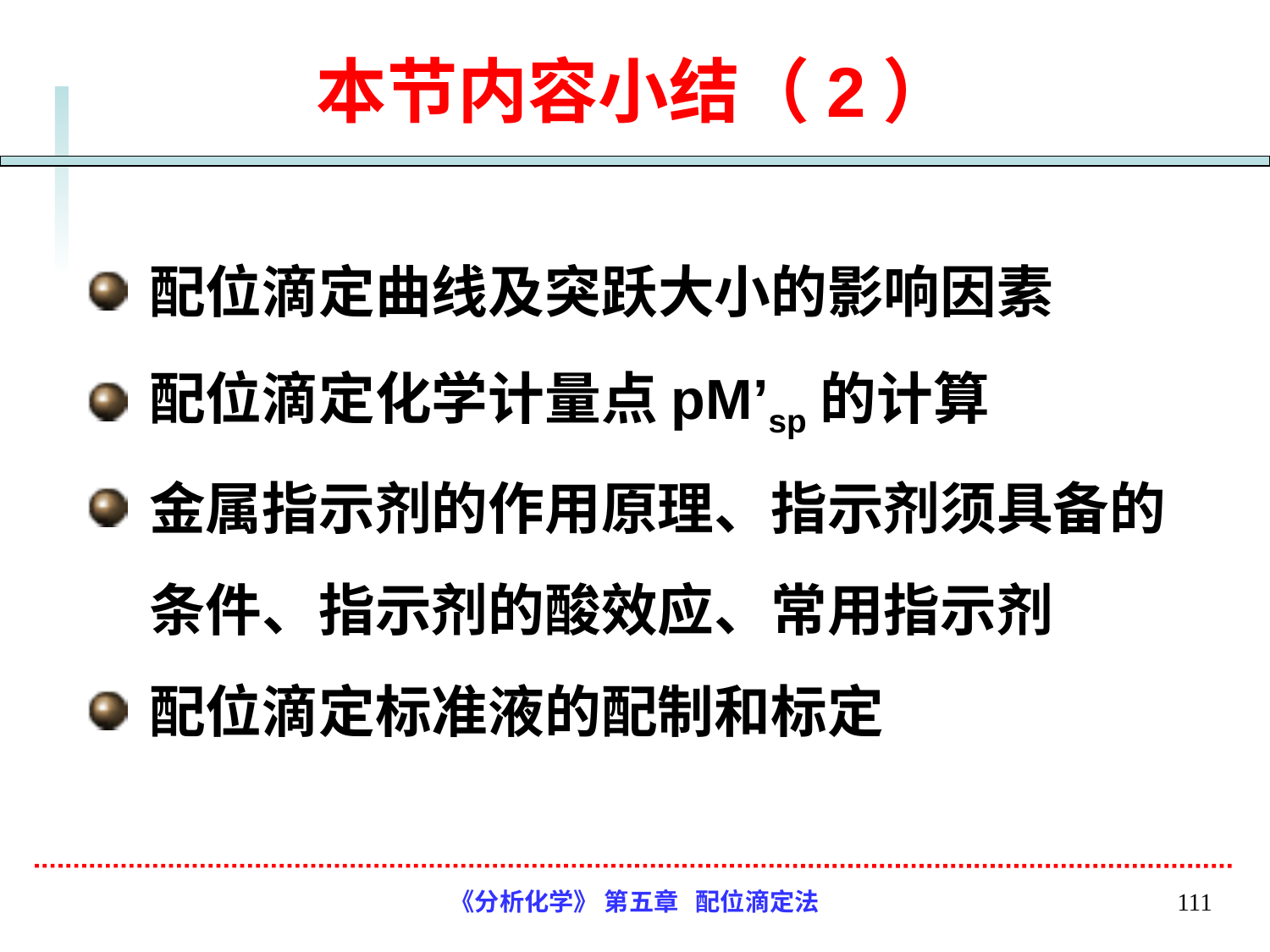

# 本节内容小结（2）
配位滴定曲线及突跃大小的影响因素
配位滴定化学计量点pM’sp的计算
金属指示剂的作用原理、指示剂须具备的条件、指示剂的酸效应、常用指示剂
配位滴定标准液的配制和标定

《分析化学》 第五章   配位滴定法
111